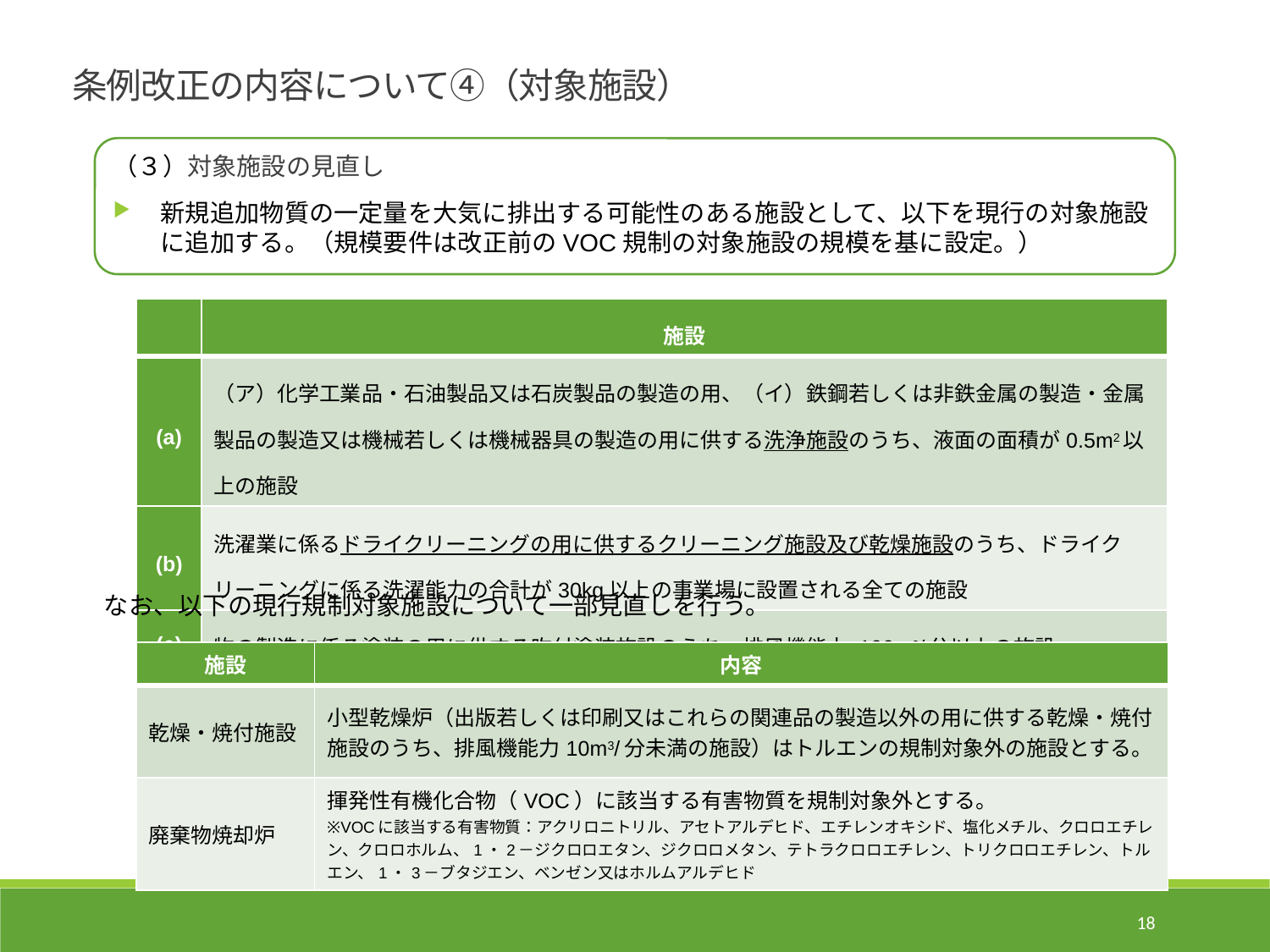

条例改正の内容について④（対象施設）
（３）対象施設の見直し
新規追加物質の一定量を大気に排出する可能性のある施設として、以下を現行の対象施設に追加する。（規模要件は改正前のVOC規制の対象施設の規模を基に設定。）
|  | 施設 |
| --- | --- |
| (a) | （ア）化学工業品・石油製品又は石炭製品の製造の用、（イ）鉄鋼若しくは非鉄金属の製造・金属製品の製造又は機械若しくは機械器具の製造の用に供する洗浄施設のうち、液面の面積が0.5m2以上の施設 |
| (b) | 洗濯業に係るドライクリーニングの用に供するクリーニング施設及び乾燥施設のうち、ドライクリーニングに係る洗濯能力の合計が30kg以上の事業場に設置される全ての施設 |
| (c) | 物の製造に係る塗装の用に供する吹付塗装施設のうち、排風機能力 100m3/分以上の施設 |
なお、以下の現行規制対象施設について一部見直しを行う。
| 施設 | 内容 |
| --- | --- |
| 乾燥・焼付施設 | 小型乾燥炉（出版若しくは印刷又はこれらの関連品の製造以外の用に供する乾燥・焼付施設のうち、排風機能力10m3/分未満の施設）はトルエンの規制対象外の施設とする。 |
| 廃棄物焼却炉 | 揮発性有機化合物（VOC）に該当する有害物質を規制対象外とする。 ※VOCに該当する有害物質：アクリロニトリル、アセトアルデヒド、エチレンオキシド、塩化メチル、クロロエチレン、クロロホルム、1・2－ジクロロエタン、ジクロロメタン、テトラクロロエチレン、トリクロロエチレン、トルエン、1・3－ブタジエン、ベンゼン又はホルムアルデヒド |
18